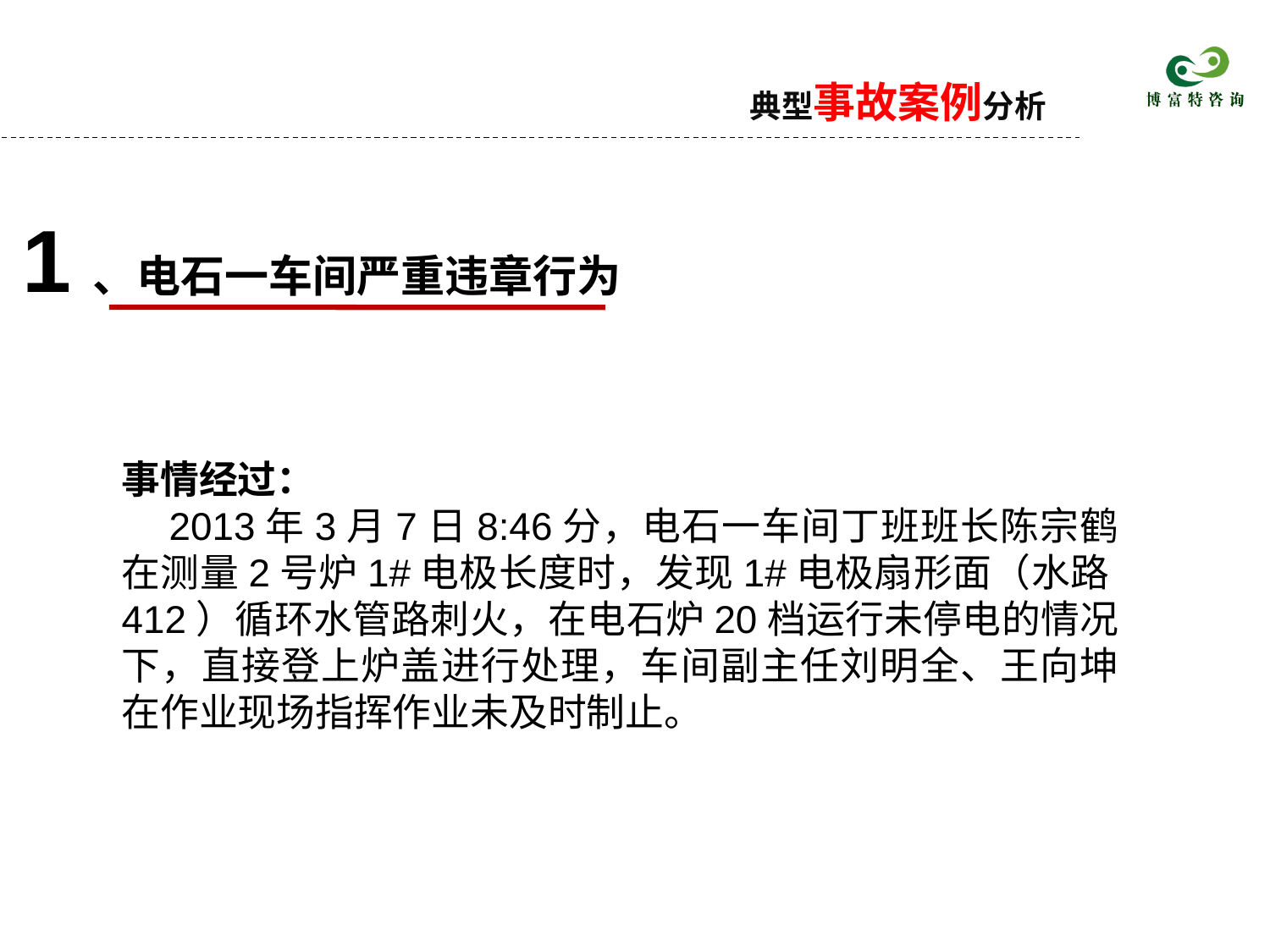

1、电石一车间严重违章行为
事情经过：
    2013年3月7日8:46分，电石一车间丁班班长陈宗鹤在测量2号炉1#电极长度时，发现1#电极扇形面（水路412）循环水管路刺火，在电石炉20档运行未停电的情况下，直接登上炉盖进行处理，车间副主任刘明全、王向坤在作业现场指挥作业未及时制止。